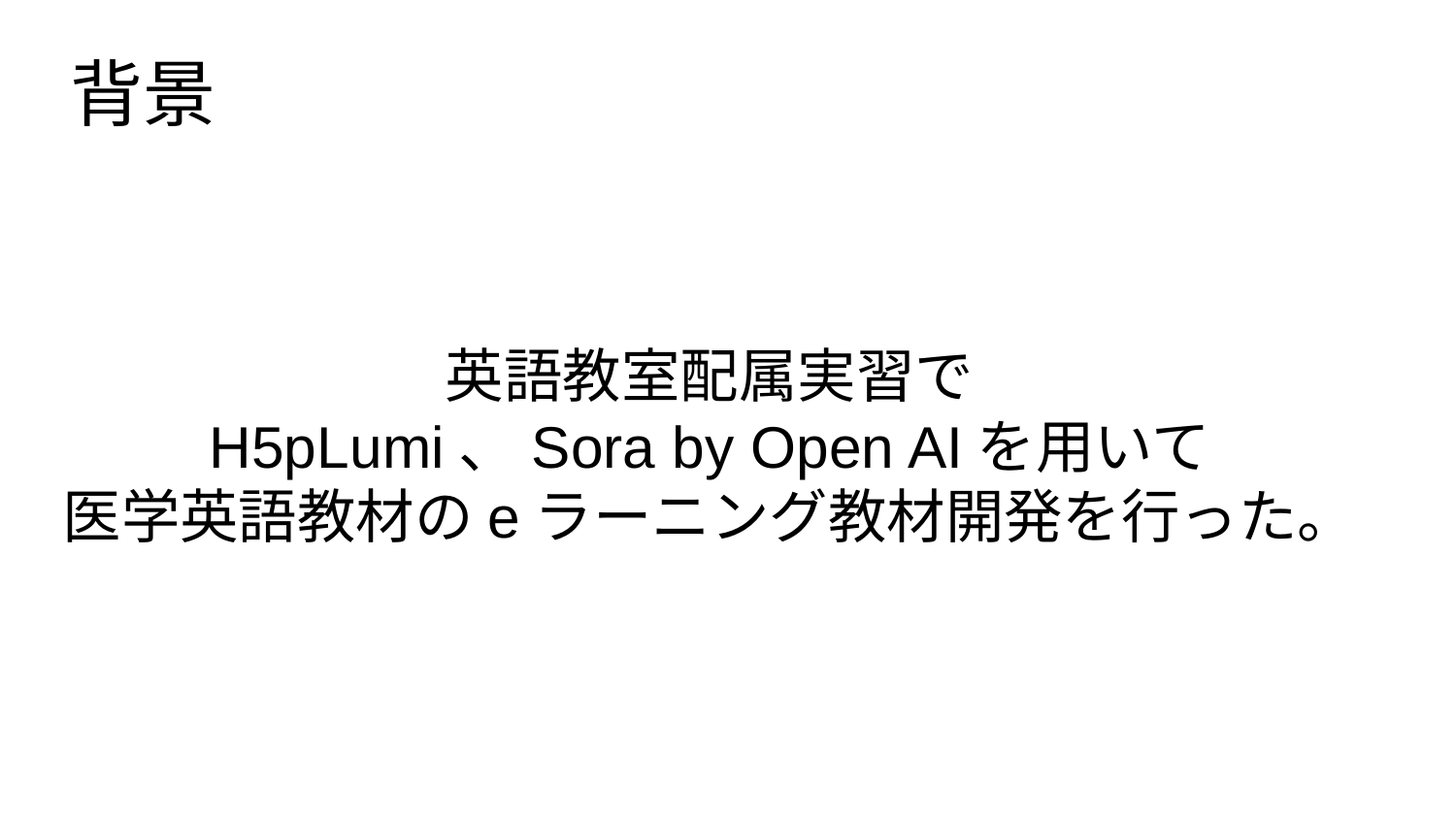

背景
# 英語教室配属実習で H5pLumi、Sora by Open AIを用いて 医学英語教材のeラーニング教材開発を行った。